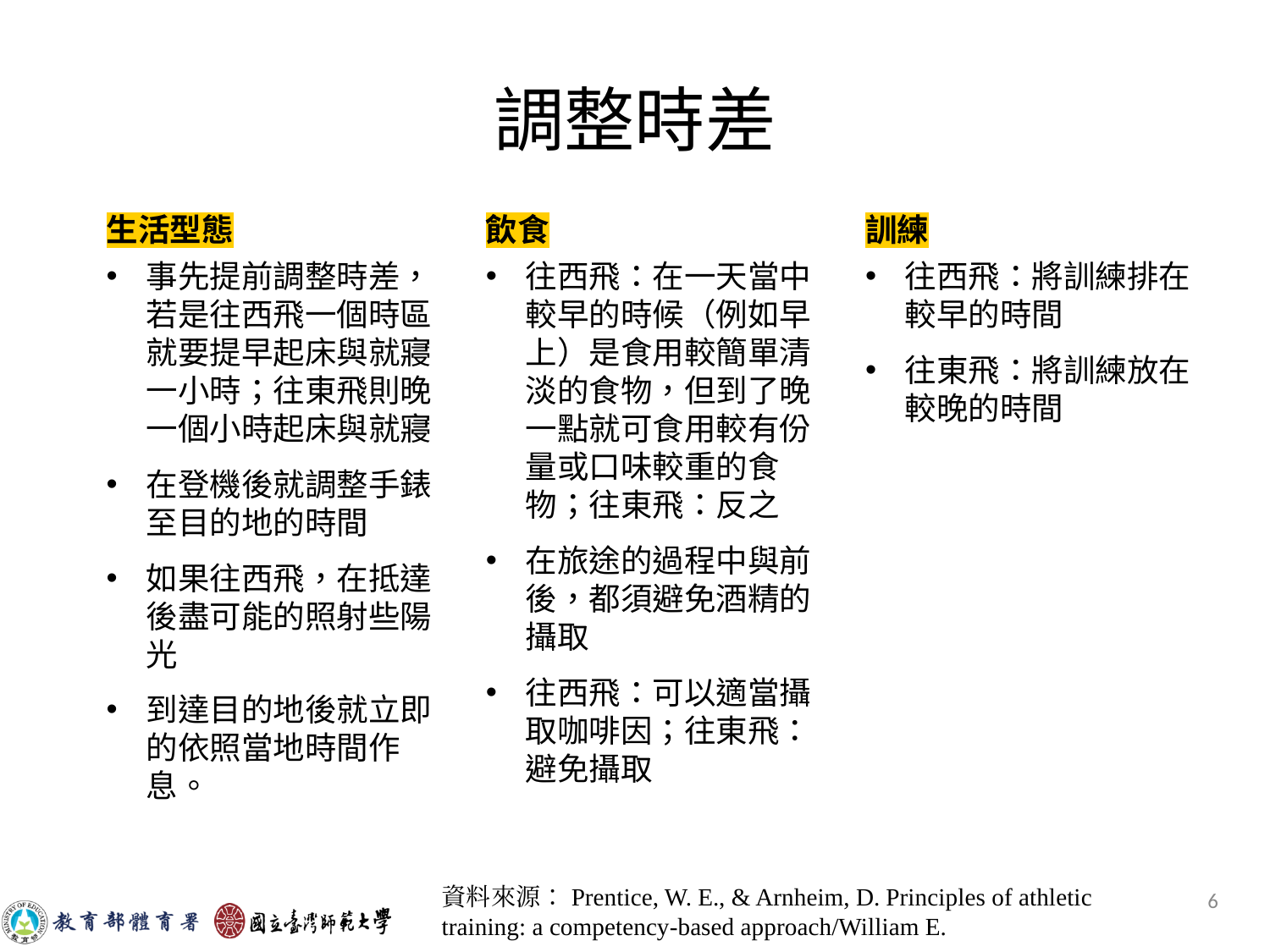

# 調整時差
生活型態
事先提前調整時差，若是往西飛一個時區就要提早起床與就寢一小時；往東飛則晚一個小時起床與就寢
在登機後就調整手錶至目的地的時間
如果往西飛，在抵達後盡可能的照射些陽光
到達目的地後就立即的依照當地時間作息。
飲食
往西飛：在一天當中較早的時候（例如早上）是食用較簡單清淡的食物，但到了晚一點就可食用較有份量或口味較重的食物；往東飛：反之
在旅途的過程中與前後，都須避免酒精的攝取
往西飛：可以適當攝取咖啡因；往東飛：避免攝取
訓練
往西飛：將訓練排在較早的時間
往東飛：將訓練放在較晚的時間
資料來源：Prentice, W. E., & Arnheim, D. Principles of athletic training: a competency-based approach/William E.
6